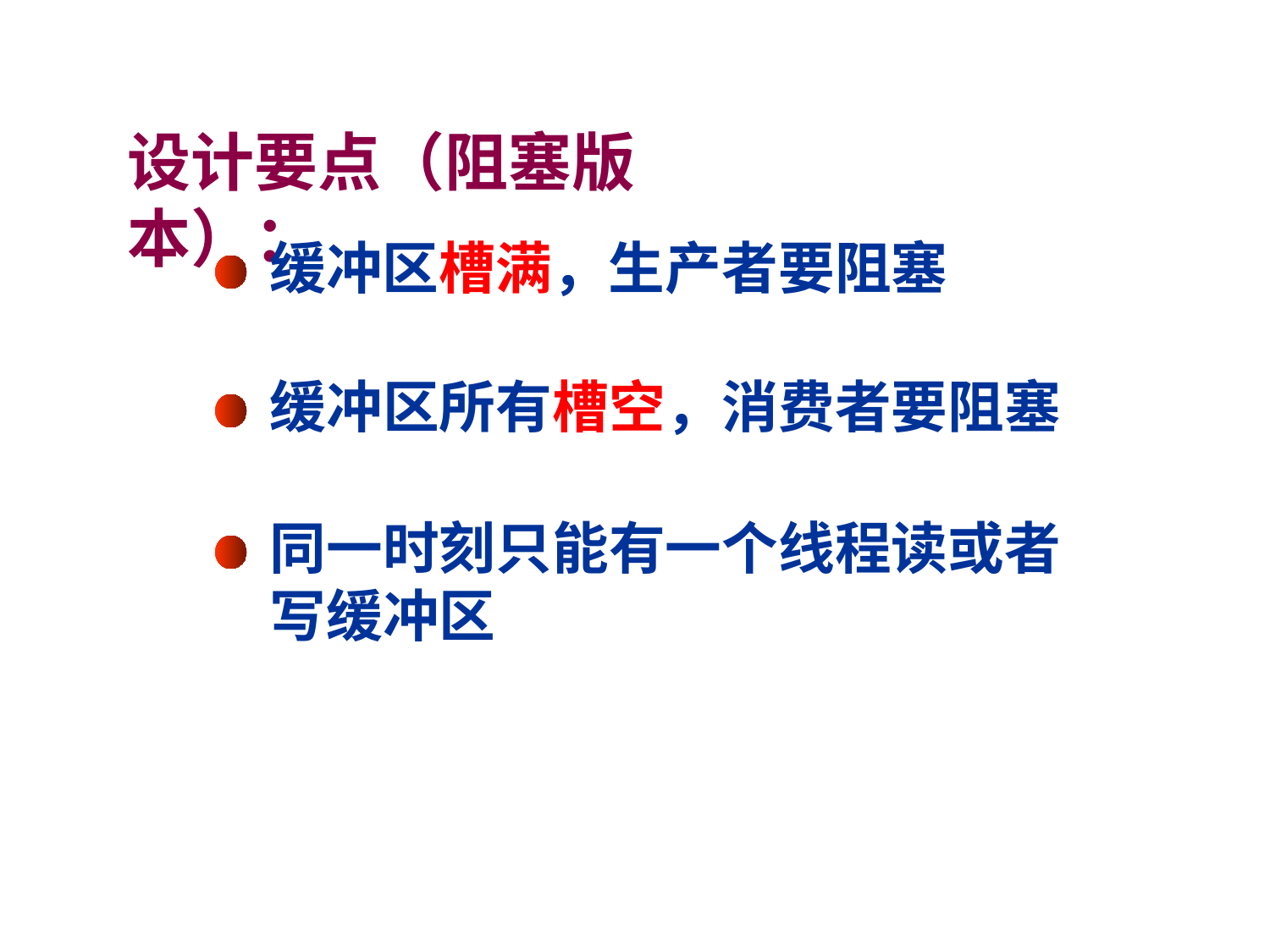

#
设计要点（阻塞版本）：
缓冲区槽满，生产者要阻塞

缓冲区所有槽空，消费者要阻塞

同一时刻只能有一个线程读或者写缓冲区